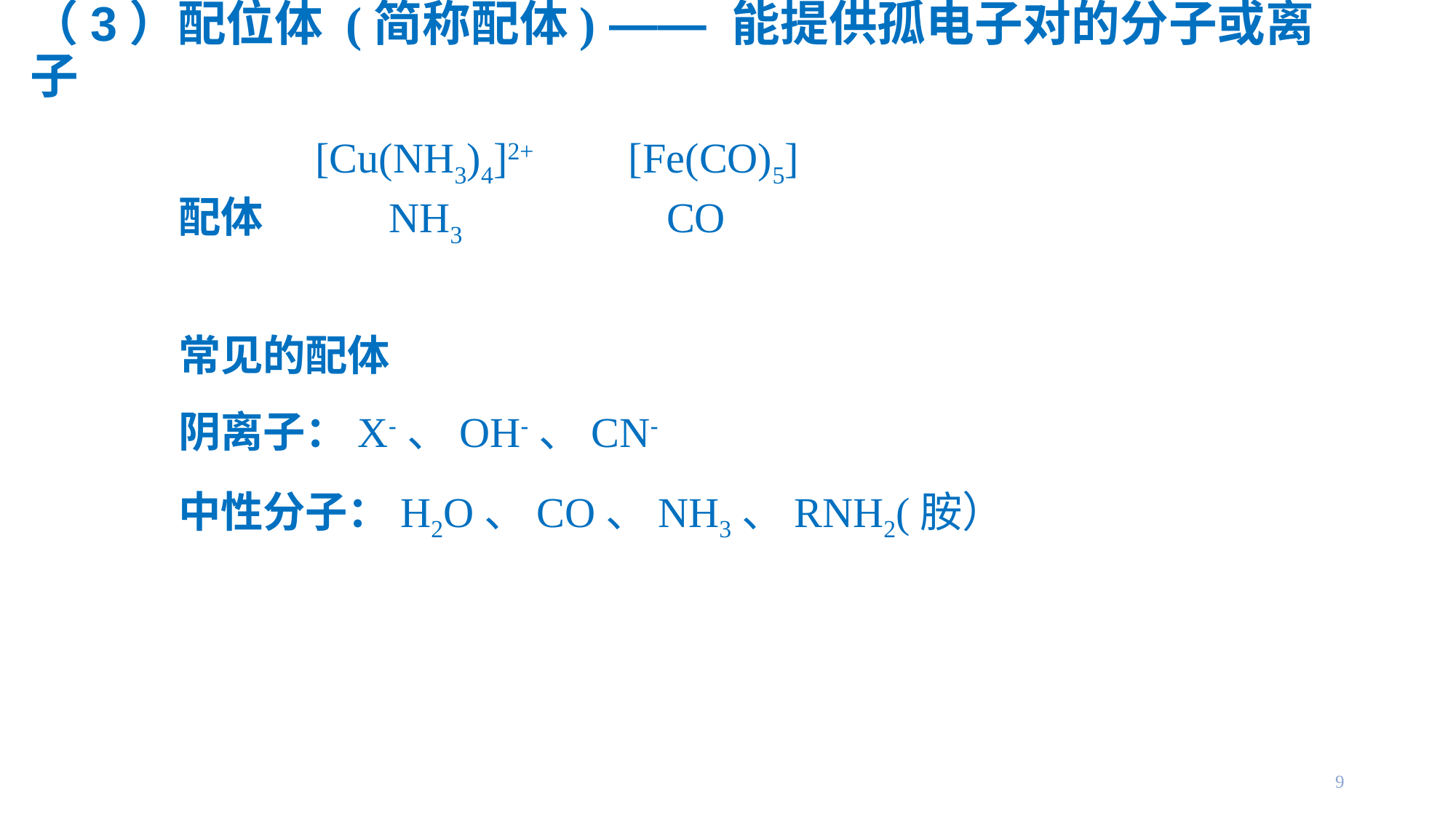

# （3）配位体 (简称配体) —— 能提供孤电子对的分子或离子
             [Cu(NH3)4]2+         [Fe(CO)5]
配体            NH3                                 CO
常见的配体
阴离子：X-、OH-、CN-
中性分子：H2O、CO、NH3、RNH2(胺）

9